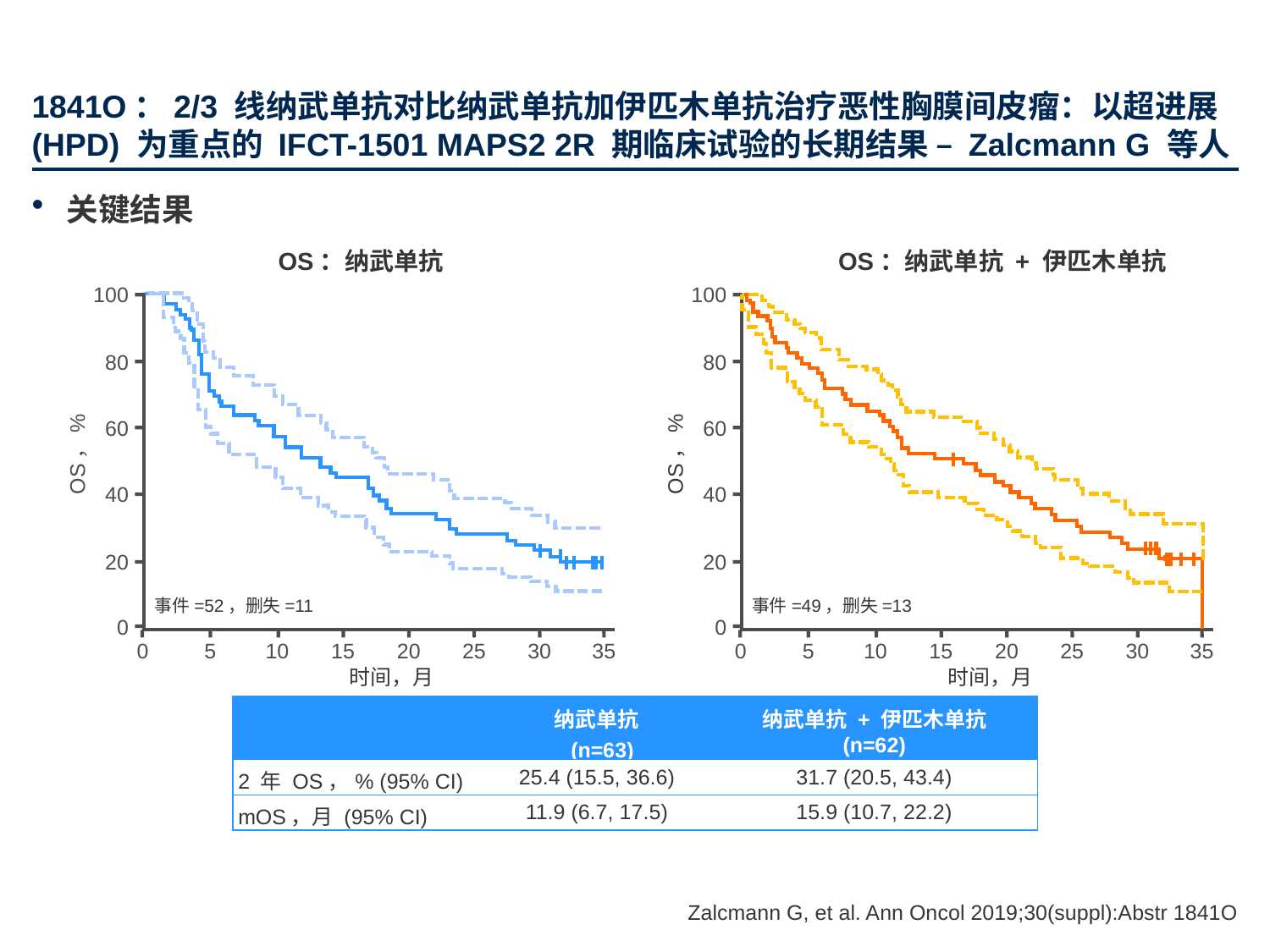

# 1841O：2/3 线纳武单抗对比纳武单抗加伊匹木单抗治疗恶性胸膜间皮瘤：以超进展 (HPD) 为重点的 IFCT-1501 MAPS2 2R 期临床试验的长期结果 – Zalcmann G 等人
关键结果
OS：纳武单抗
OS：纳武单抗 + 伊匹木单抗
100

80

60

OS，%
40

20

事件=52，删失=11
0

0
5
10
15
20
25
30
35
时间，月

100

80

60

OS，%
40

20

事件=49，删失=13
0

0
5
10
15
20
25
30
35
时间，月

|  | 纳武单抗 (n=63) | 纳武单抗 + 伊匹木单抗 (n=62) |
| --- | --- | --- |
| 2 年 OS，% (95% CI) | 25.4 (15.5, 36.6) | 31.7 (20.5, 43.4) |
| mOS，月 (95% CI) | 11.9 (6.7, 17.5) | 15.9 (10.7, 22.2) |
Zalcmann G, et al. Ann Oncol 2019;30(suppl):Abstr 1841O